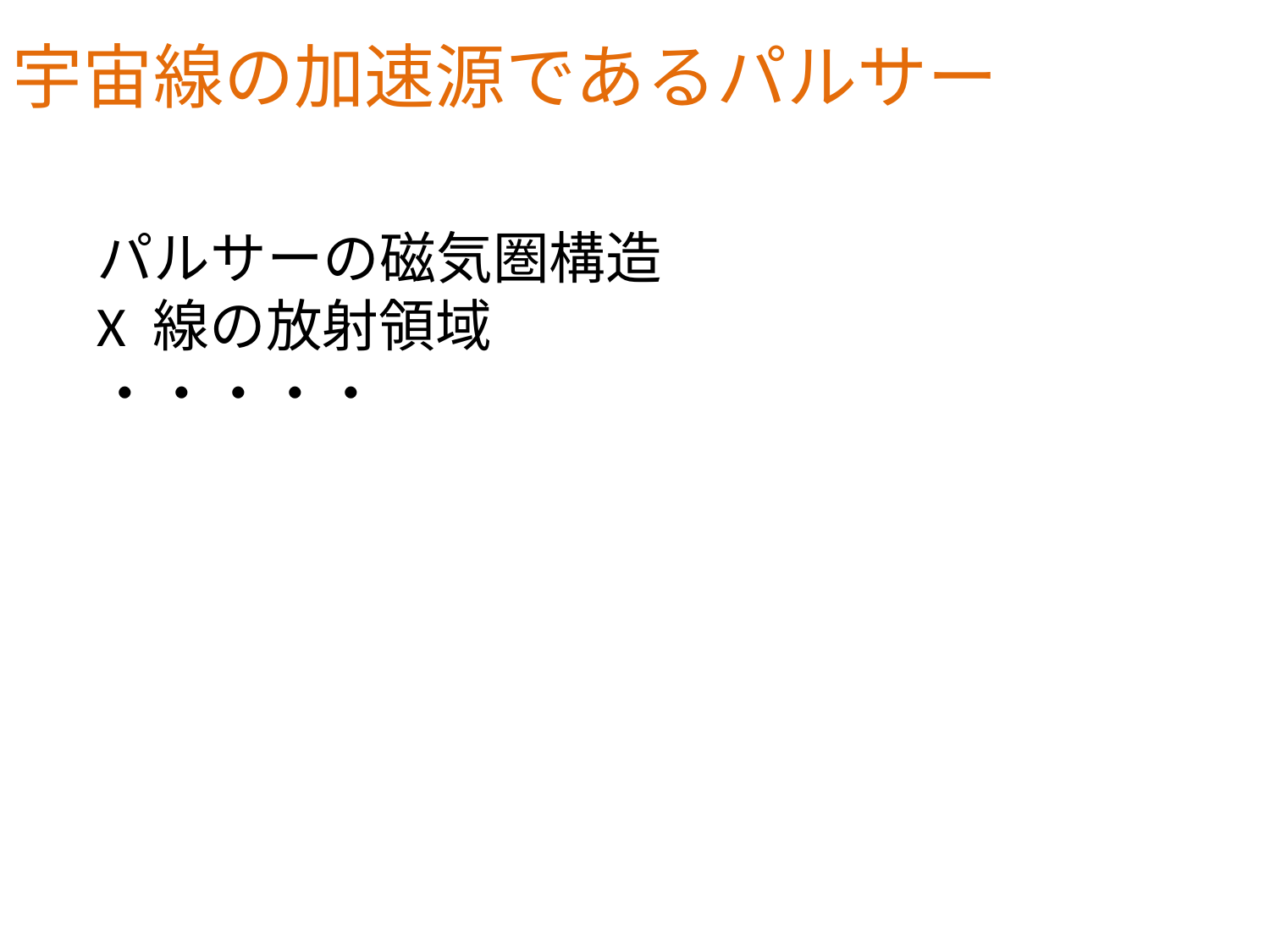

宇宙線の加速源であるパルサー
パルサーの磁気圏構造
X 線の放射領域
・・・・・